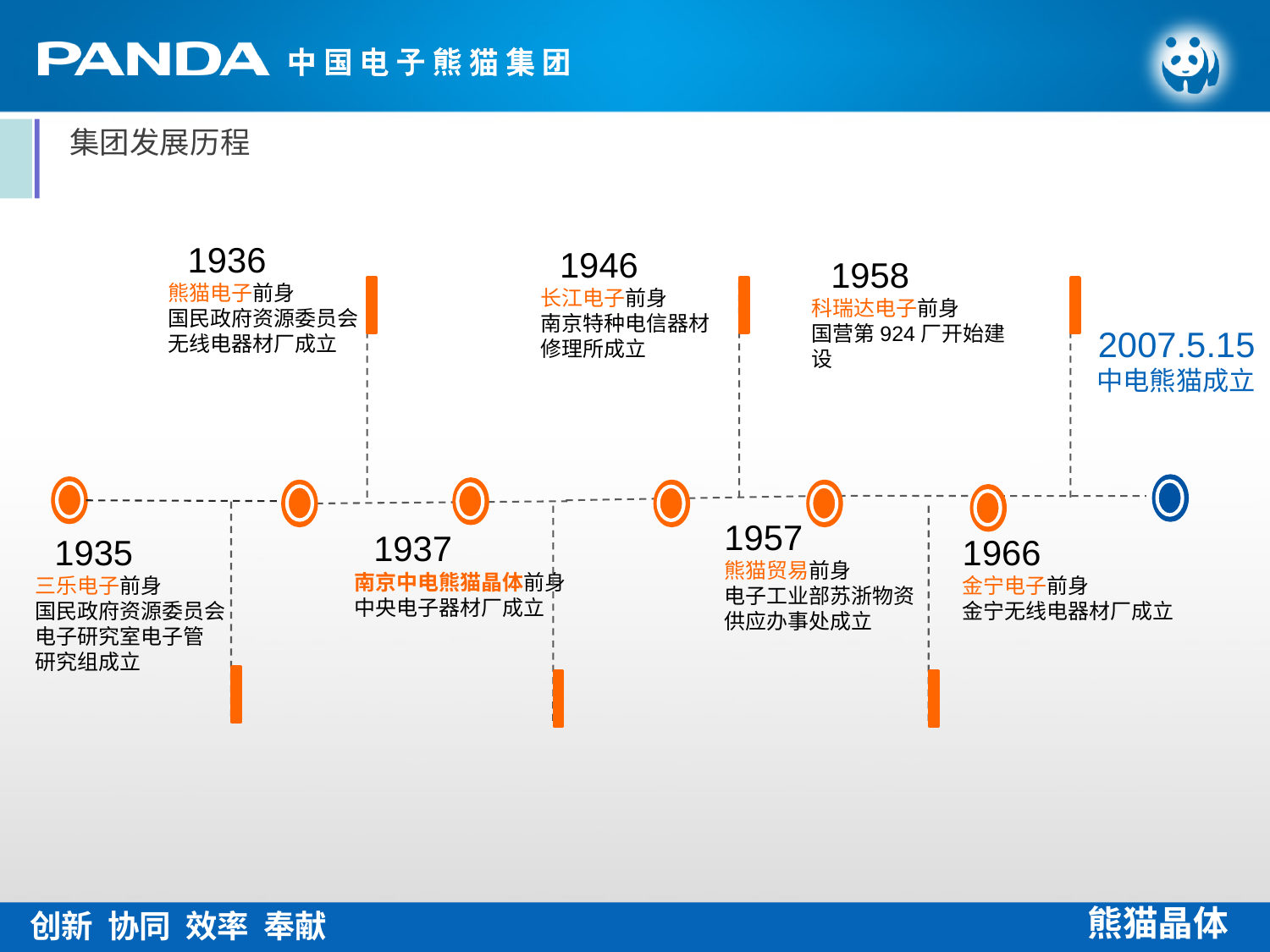

集团发展历程

  1936
熊猫电子前身
国民政府资源委员会
无线电器材厂成立
  1946
长江电子前身
南京特种电信器材
修理所成立
  1958
科瑞达电子前身
国营第924厂开始建设

  2007.5.15
  中电熊猫成立

1957
熊猫贸易前身
电子工业部苏浙物资
供应办事处成立
  1937
南京中电熊猫晶体前身
中央电子器材厂成立

  1935
三乐电子前身
国民政府资源委员会
电子研究室电子管
研究组成立

1966
金宁电子前身
金宁无线电器材厂成立